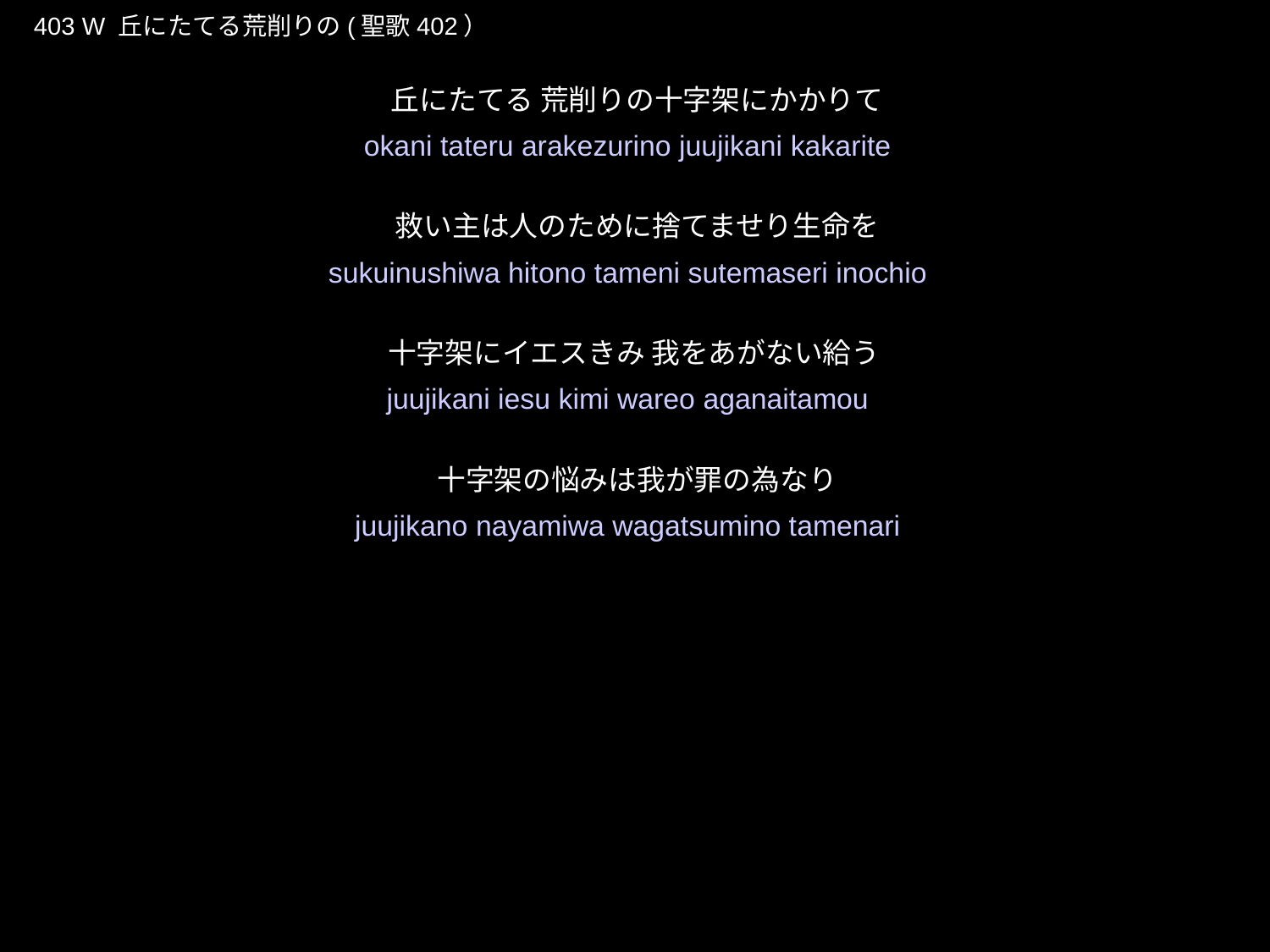

おかにたてる
★W
403 W 丘にたてる荒削りの(聖歌402）
丘にたてる 荒削りの十字架にかかりて
救い主は人のために捨てませり生命を
十字架にイエスきみ 我をあがない給う
十字架の悩みは我が罪の為なり
★３
okani tateru arakezurino juujikani kakarite
sukuinushiwa hitono tameni sutemaseri inochio
juujikani iesu kimi wareo aganaitamou
juujikano nayamiwa wagatsumino tamenari